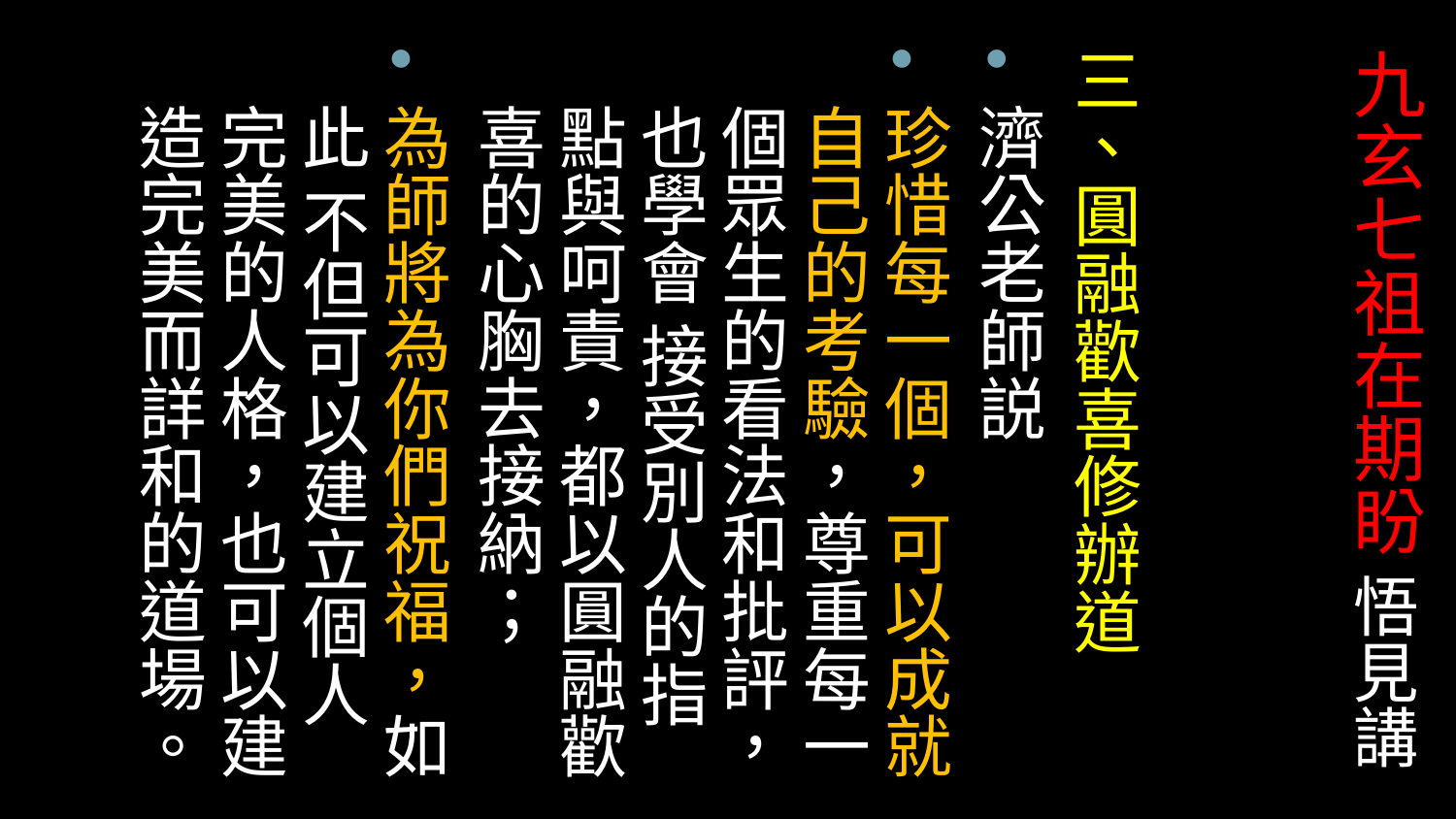

# 九玄七祖在期盼 悟見講
三、圓融歡喜修辦道
濟公老師説
珍惜每一個，可以成就自己的考驗，尊重每一個眾生的看法和批評，也學會 接受別人的指點與呵責，都以圓融歡喜的心胸去接納；
為師將為你們祝福，如此 不但可以建立個人完美的人格，也可以建造完美而詳和的道場。